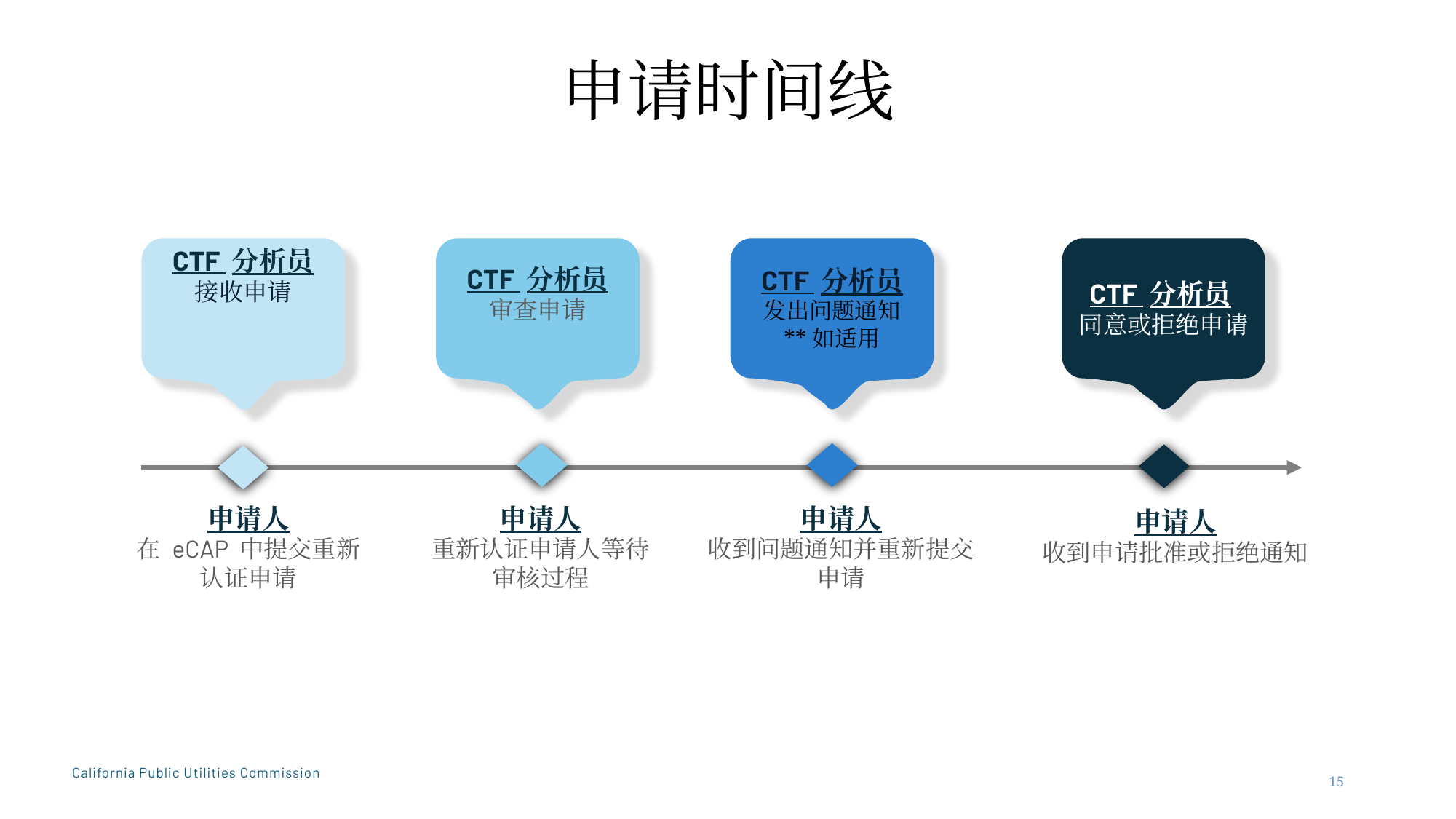

# 申请时间线
CTF 分析员
接收申请
CTF 分析员
审查申请

CTF 分析员
发出问题通知
**如适用

CTF 分析员
同意或拒绝申请

申请人
在 eCAP 中提交重新认证申请
申请人
重新认证申请人等待审核过程
申请人
收到问题通知并重新提交申请
申请人
收到申请批准或拒绝通知
15